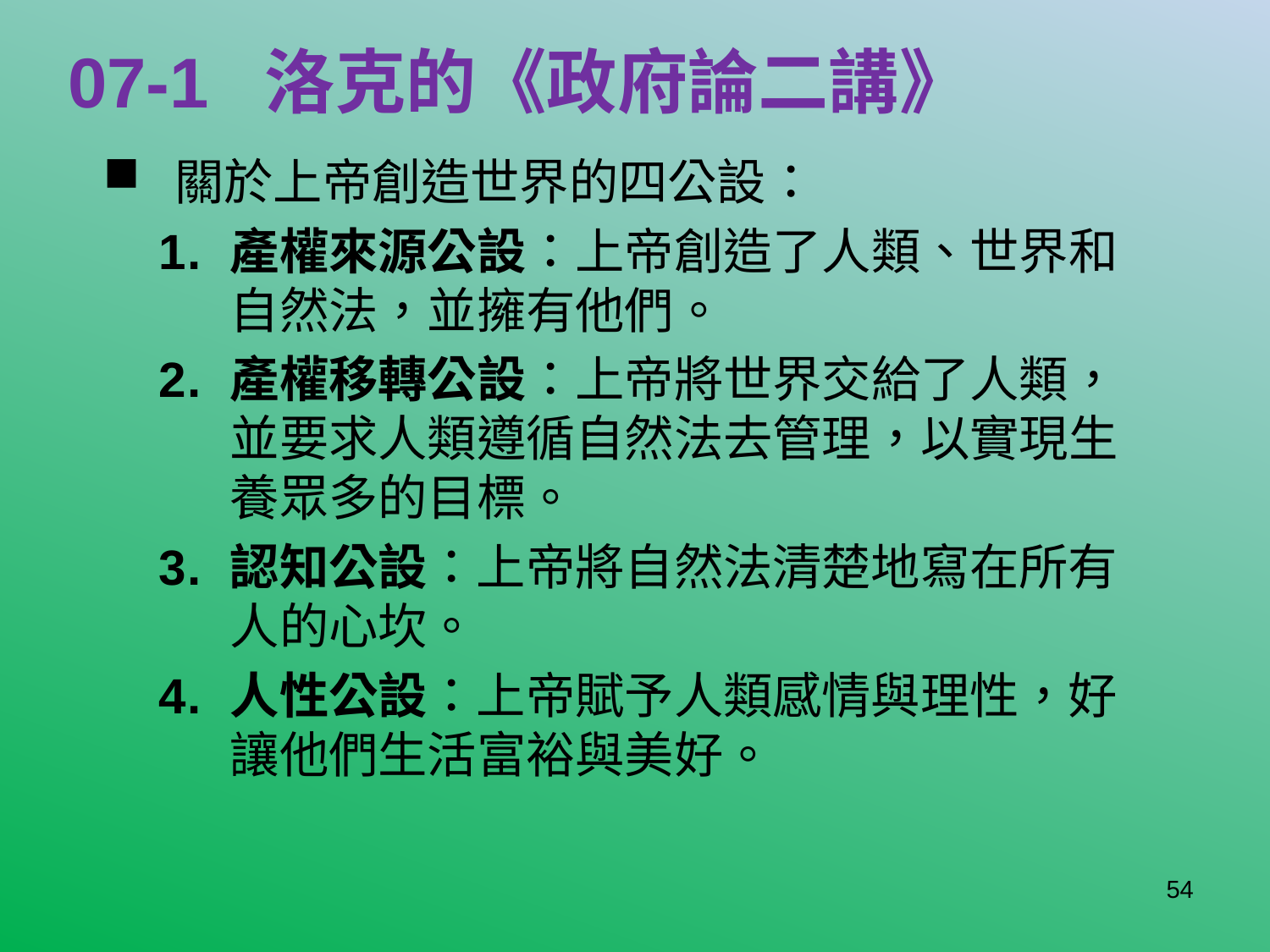

# 07-1  洛克的《政府論二講》
關於上帝創造世界的四公設：
產權來源公設：上帝創造了人類、世界和自然法，並擁有他們。
產權移轉公設：上帝將世界交給了人類，並要求人類遵循自然法去管理，以實現生養眾多的目標。
認知公設：上帝將自然法清楚地寫在所有人的心坎。
人性公設：上帝賦予人類感情與理性，好讓他們生活富裕與美好。
54